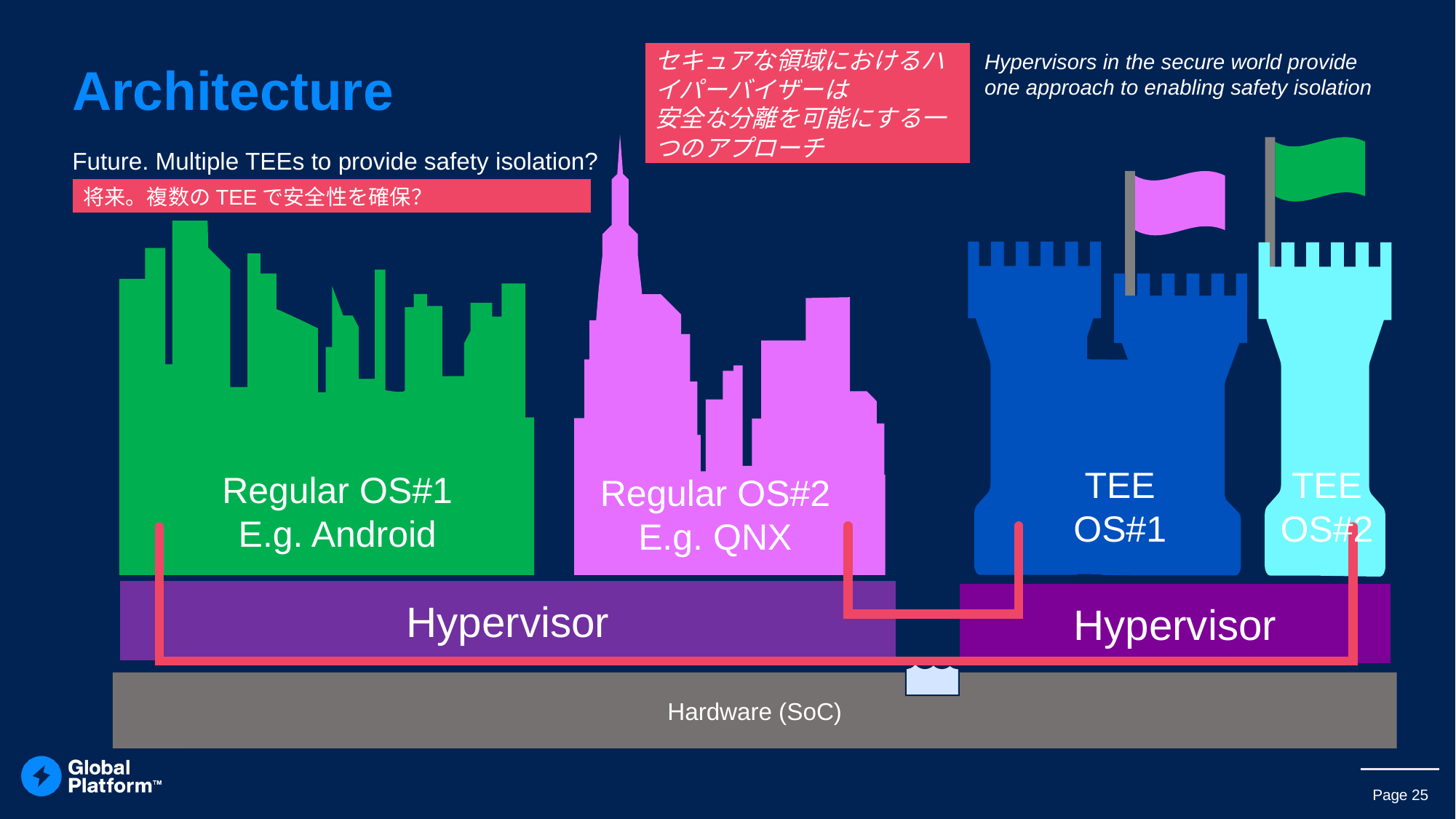

セキュアな領域におけるハイパーバイザーは
安全な分離を可能にする一つのアプローチ
Hypervisors in the secure world provide
one approach to enabling safety isolation
# Architecture

Future. Multiple TEEs to provide safety isolation?

将来。複数のTEEで安全性を確保？

Regular OS#1
E.g. Android
Regular OS#2
E.g. QNX
TEE OS#1
TEE
OS#2

Hypervisor

Hypervisor

Hardware (SoC)